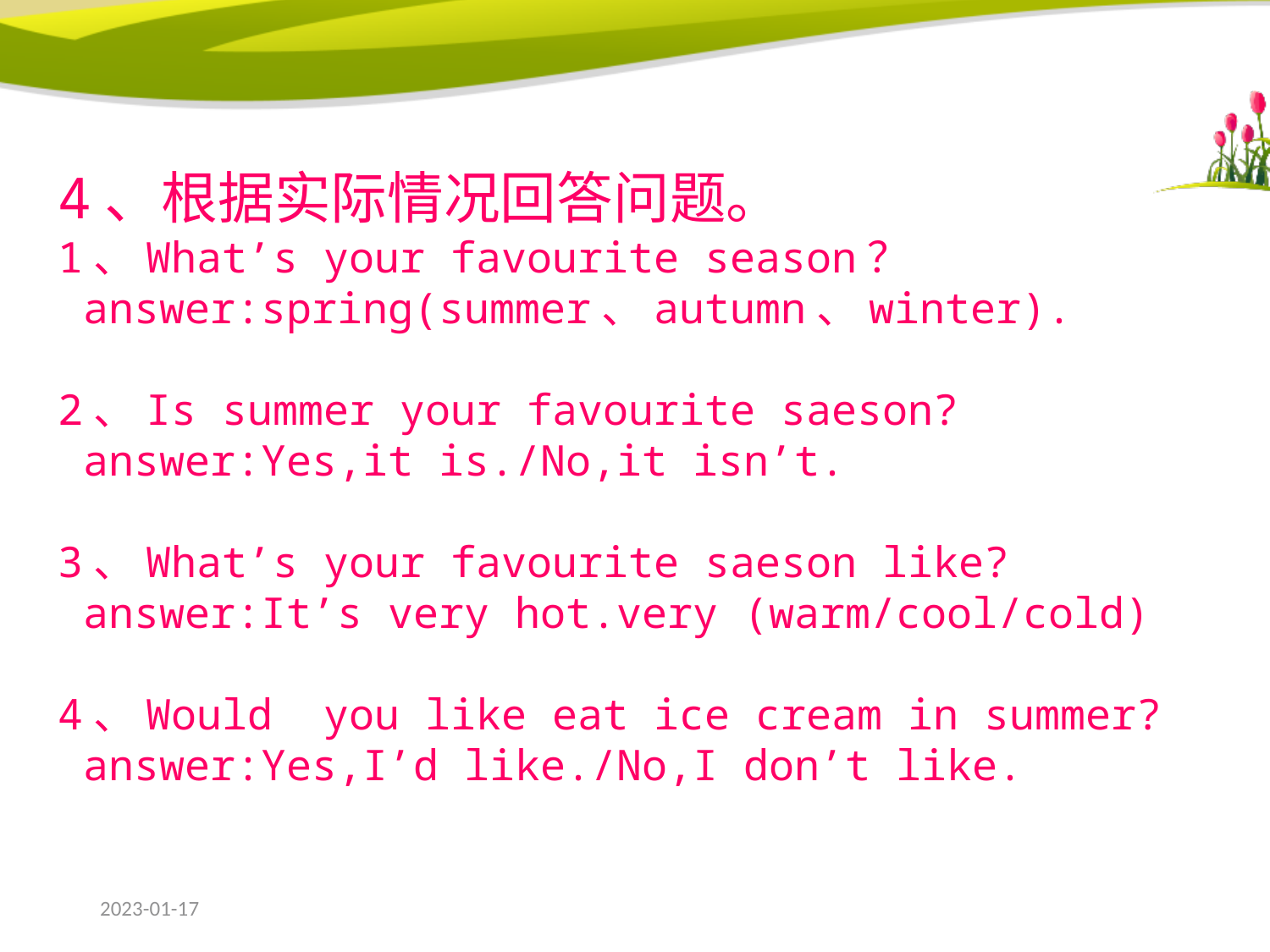

4、根据实际情况回答问题。
1、What’s your favourite season？
 answer:spring(summer、autumn、winter).

2、Is summer your favourite saeson?
 answer:Yes,it is./No,it isn’t.

3、What’s your favourite saeson like?
 answer:It’s very hot.very (warm/cool/cold)

4、Would  you like eat ice cream in summer?
 answer:Yes,I’d like./No,I don’t like.
2023-01-17